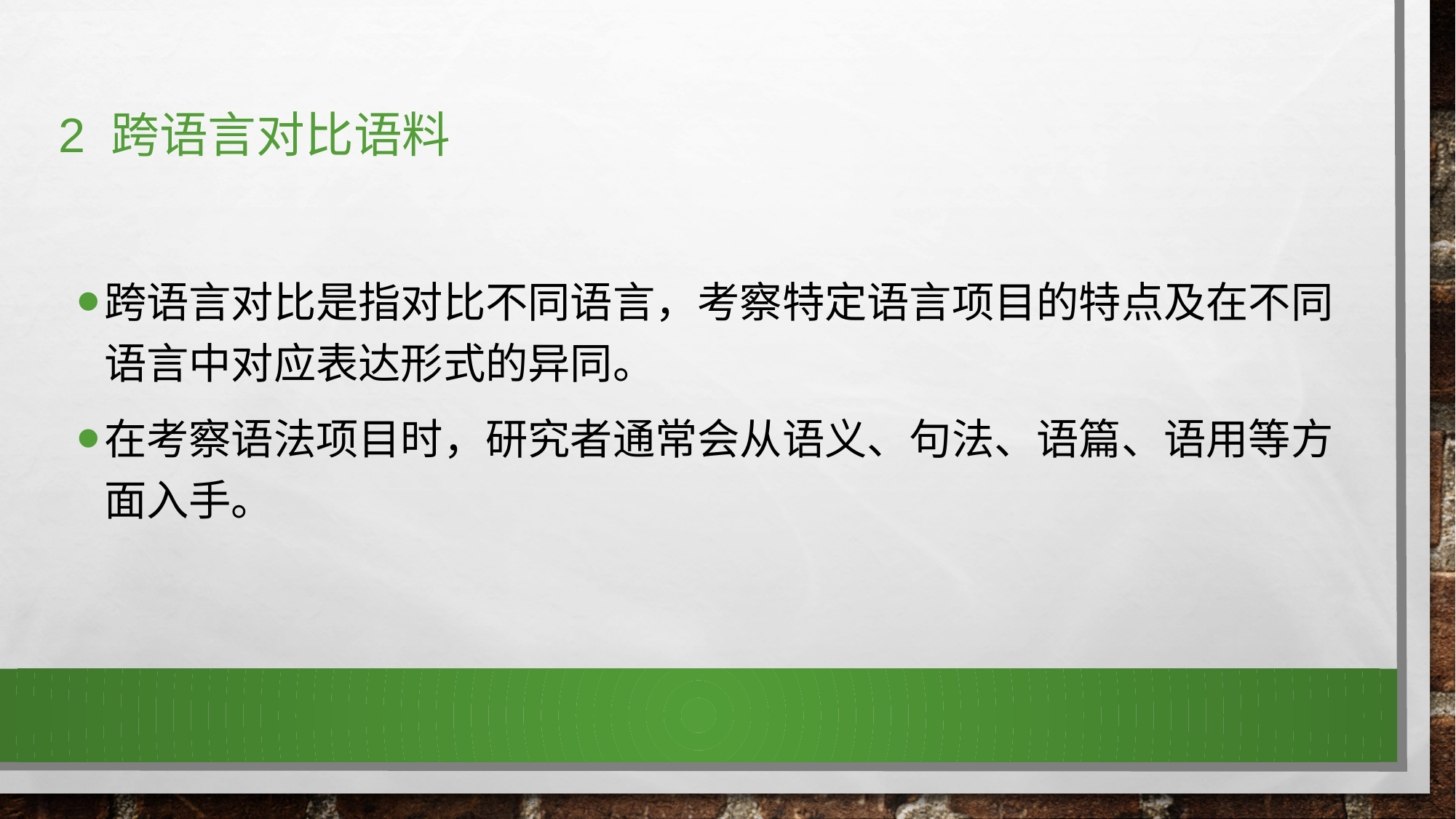

# 2 跨语言对比语料
跨语言对比是指对比不同语言，考察特定语言项目的特点及在不同语言中对应表达形式的异同。
在考察语法项目时，研究者通常会从语义、句法、语篇、语用等方面入手。